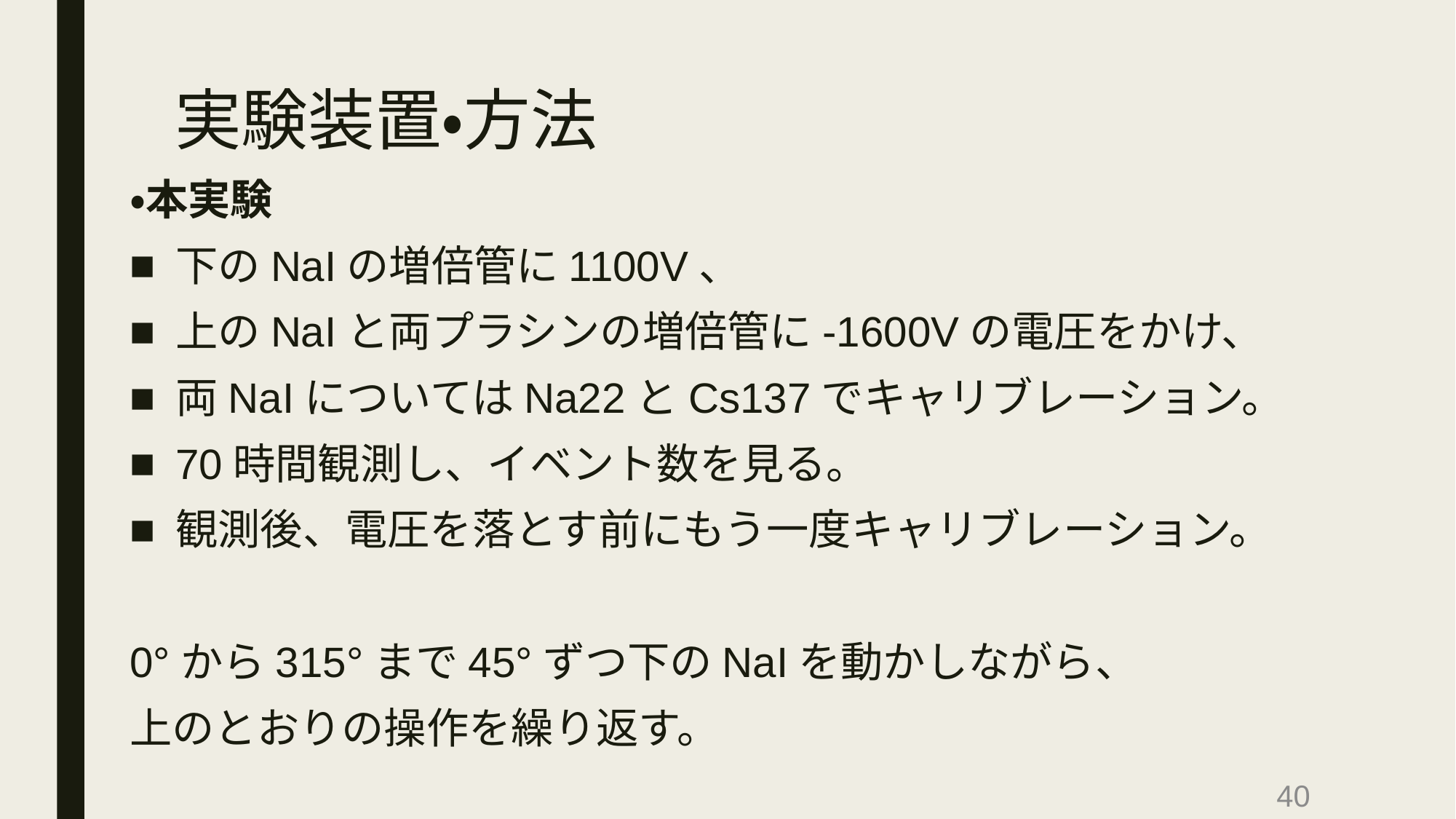

# 実験装置・方法
・本実験
下のNaIの増倍管に1100V、
上のNaIと両プラシンの増倍管に-1600Vの電圧をかけ、
両NaIについてはNa22とCs137でキャリブレーション。
70時間観測し、イベント数を見る。
観測後、電圧を落とす前にもう一度キャリブレーション。

0°から315°まで45°ずつ下のNaIを動かしながら、
上のとおりの操作を繰り返す。

40